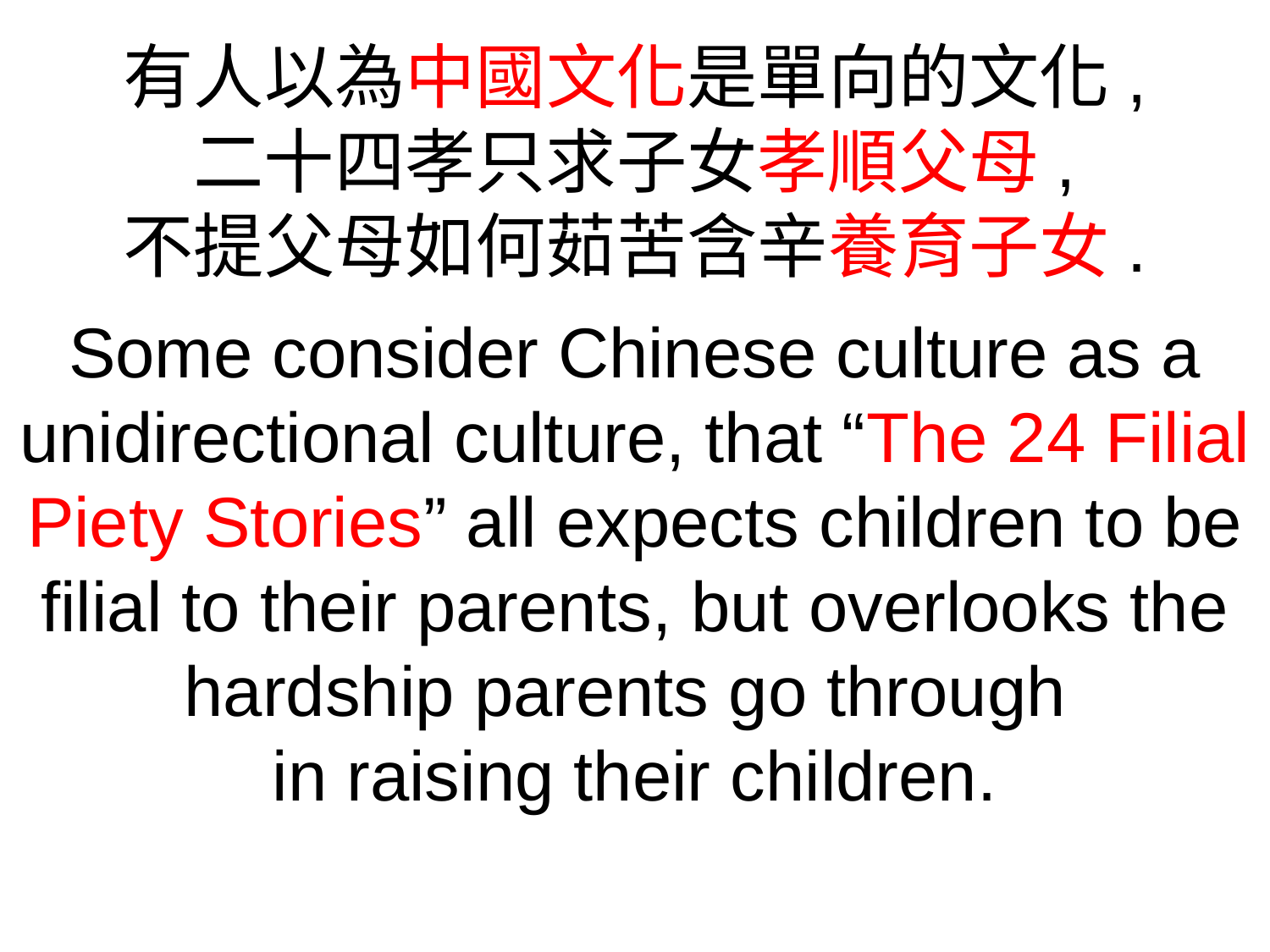

有人以為中國文化是單向的文化,
二十四孝只求子女孝順父母,
不提父母如何茹苦含辛養育子女.
Some consider Chinese culture as a unidirectional culture, that “The 24 Filial Piety Stories” all expects children to be filial to their parents, but overlooks the hardship parents go through
in raising their children.